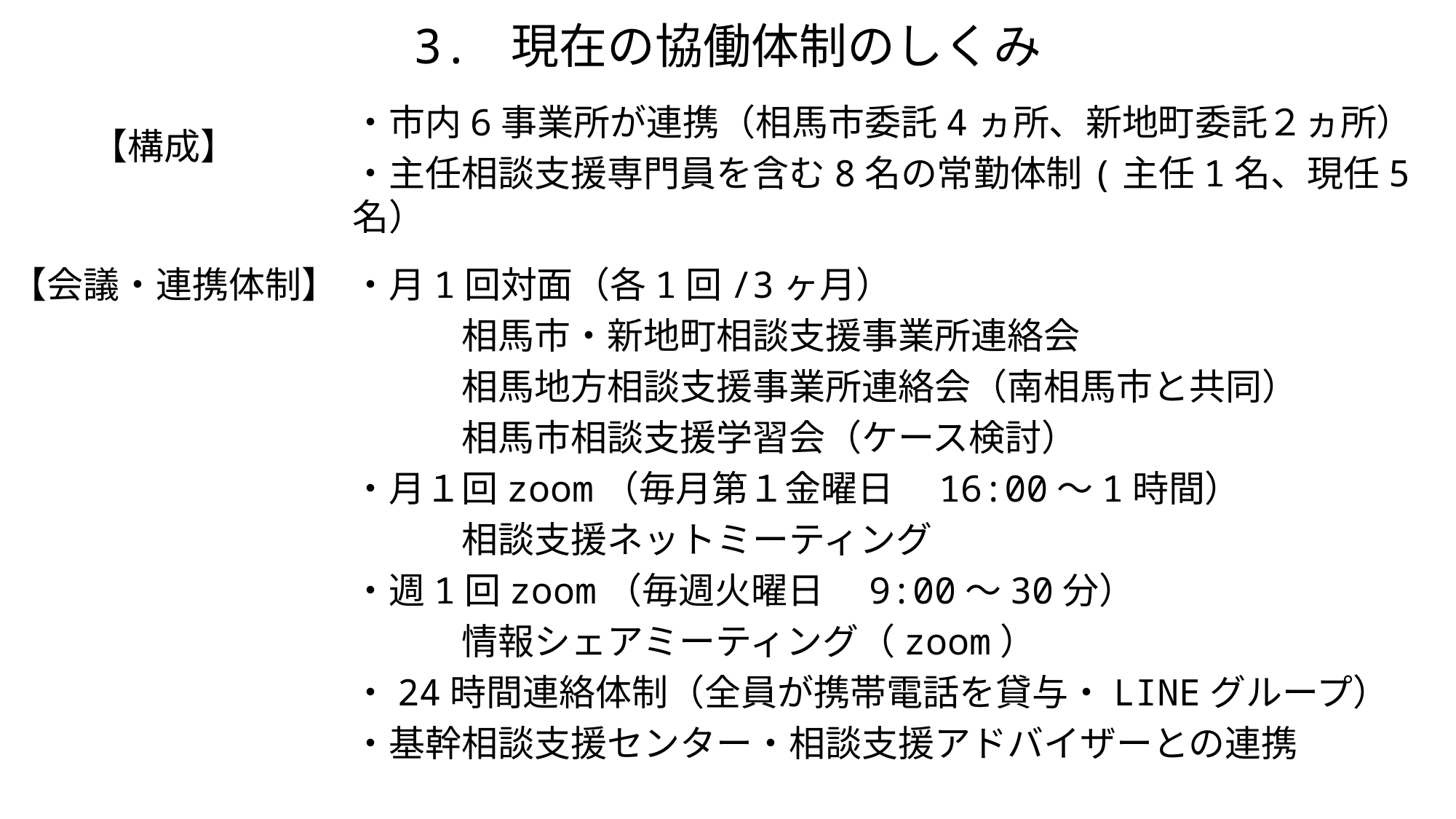

# 3. 現在の協働体制のしくみ
・市内6事業所が連携（相馬市委託4ヵ所、新地町委託２ヵ所）
・主任相談支援専門員を含む8名の常勤体制(主任1名、現任5名）
【構成】
【会議・連携体制】
・月1回対面（各1回/3ヶ月）
　　　相馬市・新地町相談支援事業所連絡会
　　　相馬地方相談支援事業所連絡会（南相馬市と共同）
　　　相馬市相談支援学習会（ケース検討）
・月１回zoom（毎月第１金曜日　16:00～1時間）
　　　相談支援ネットミーティング
・週1回zoom（毎週火曜日　9:00～30分）
　　　情報シェアミーティング（zoom）
・24時間連絡体制（全員が携帯電話を貸与・LINEグループ）
・基幹相談支援センター・相談支援アドバイザーとの連携